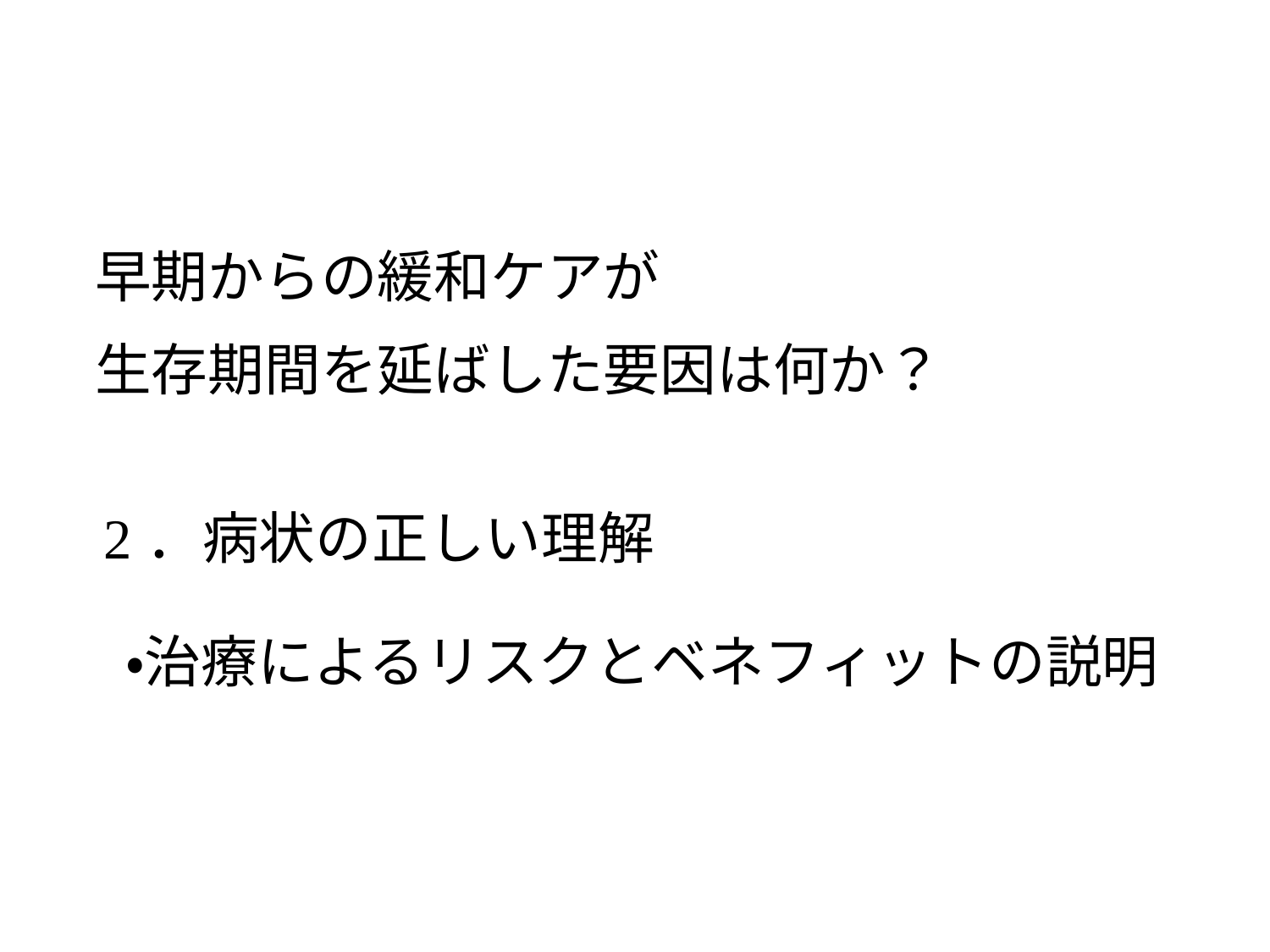

早期からの緩和ケアが
生存期間を延ばした要因は何か？
2．病状の正しい理解
・治療によるリスクとベネフィットの説明